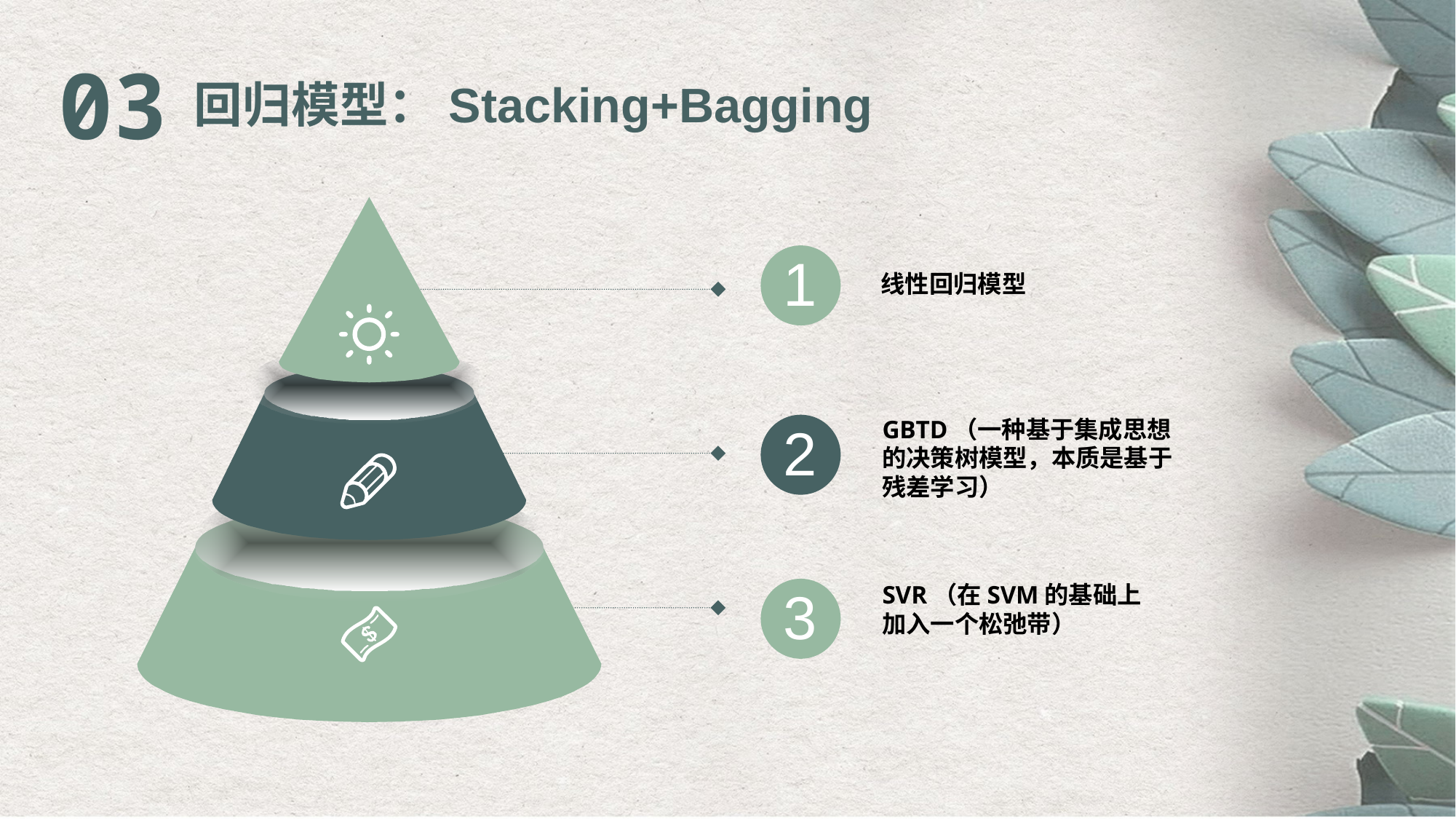

03
回归模型：Stacking+Bagging

1

线性回归模型

GBTD（一种基于集成思想的决策树模型，本质是基于残差学习）
2

SVR（在SVM的基础上加入一个松弛带）
3